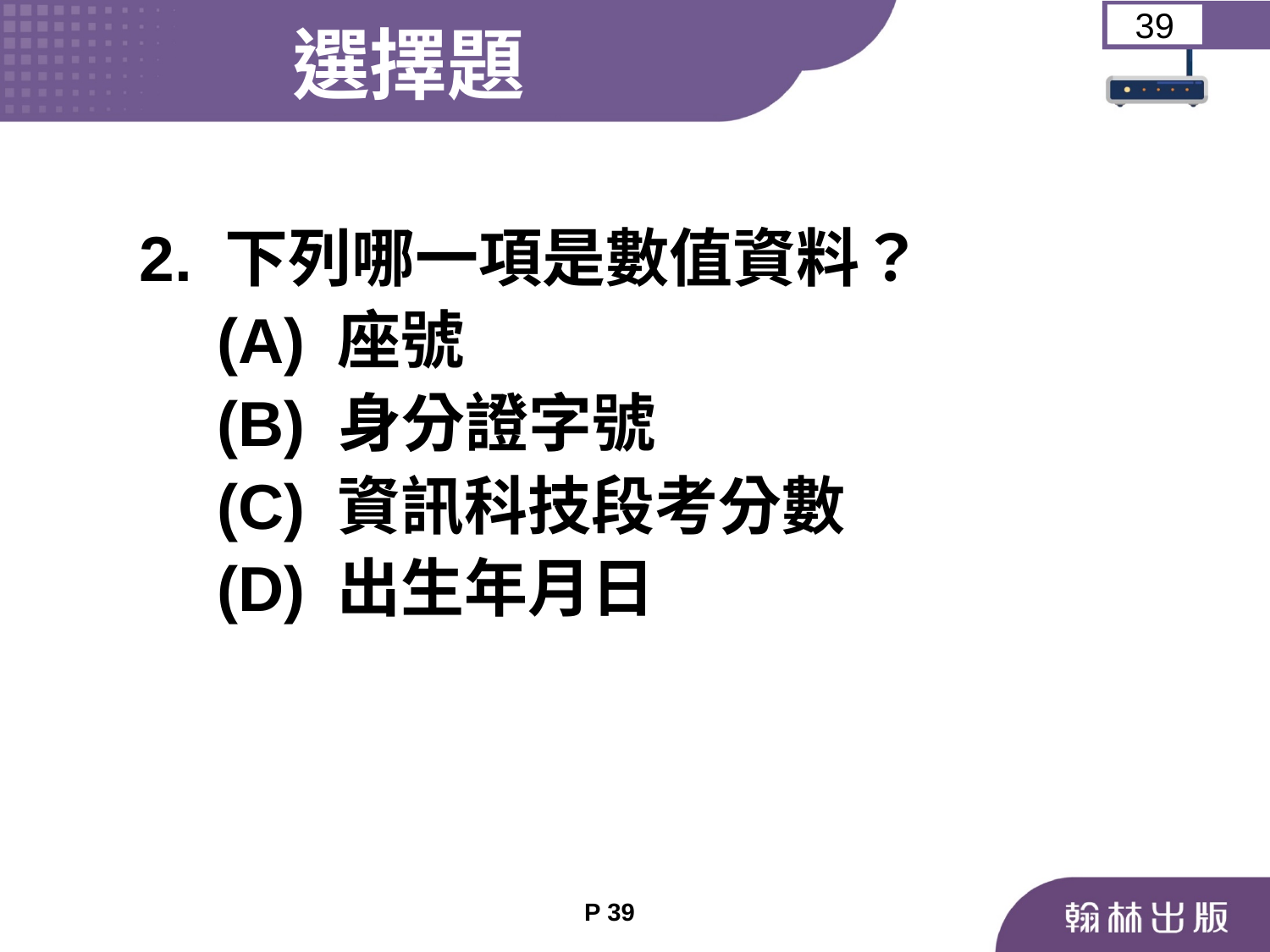

選擇題

39
2. 下列哪一項是數值資料？
	   (A) 座號
	   (B) 身分證字號
	   (C) 資訊科技段考分數
	   (D) 出生年月日

P 39